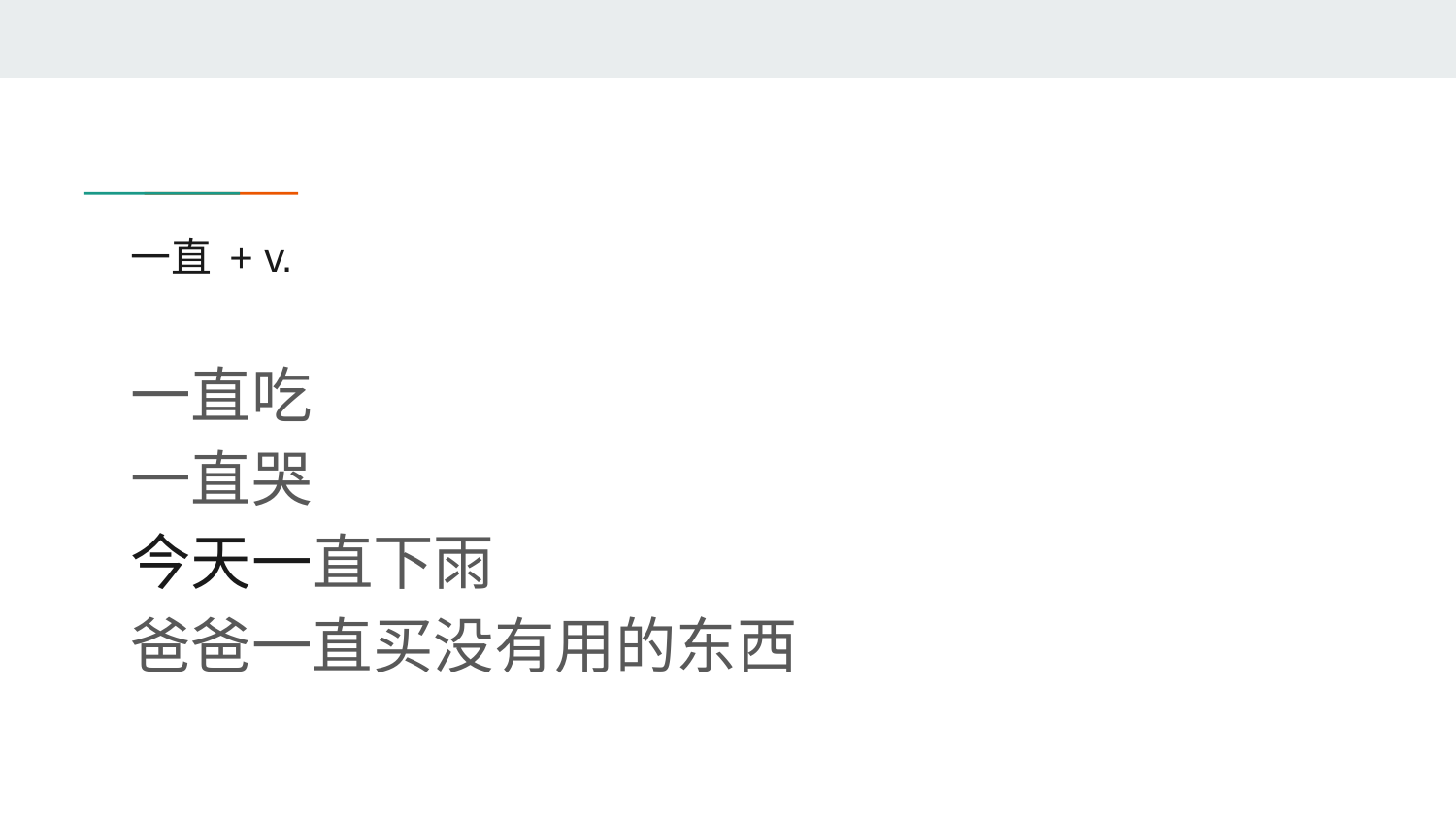

# 一直 + v.
一直吃
一直哭
今天一直下雨
爸爸一直买没有用的东西